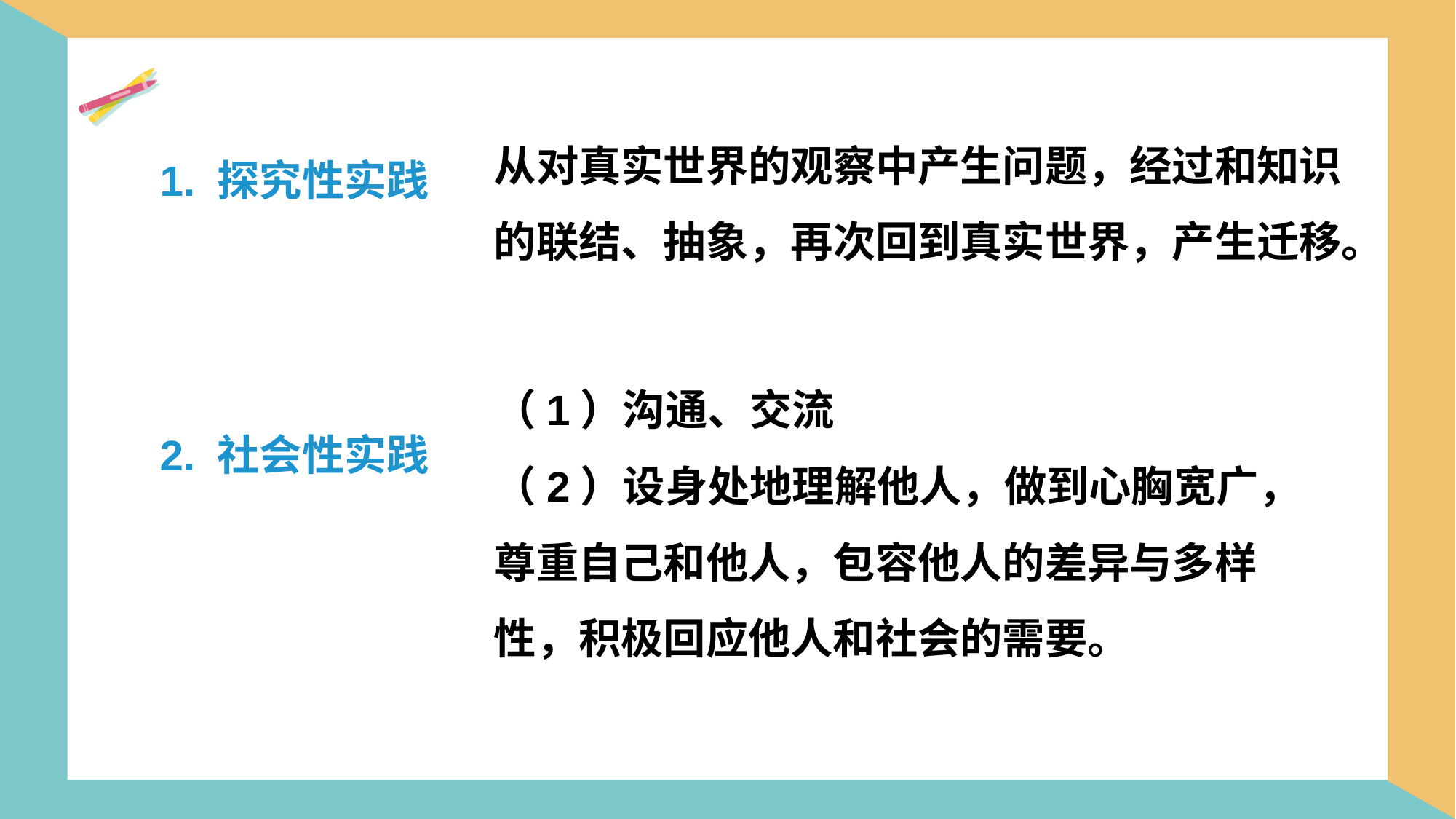

从对真实世界的观察中产生问题，经过和知识的联结、抽象，再次回到真实世界，产生迁移。
1. 探究性实践
（1）沟通、交流
（2）设身处地理解他人，做到心胸宽广，尊重自己和他人，包容他人的差异与多样性，积极回应他人和社会的需要。

2. 社会性实践